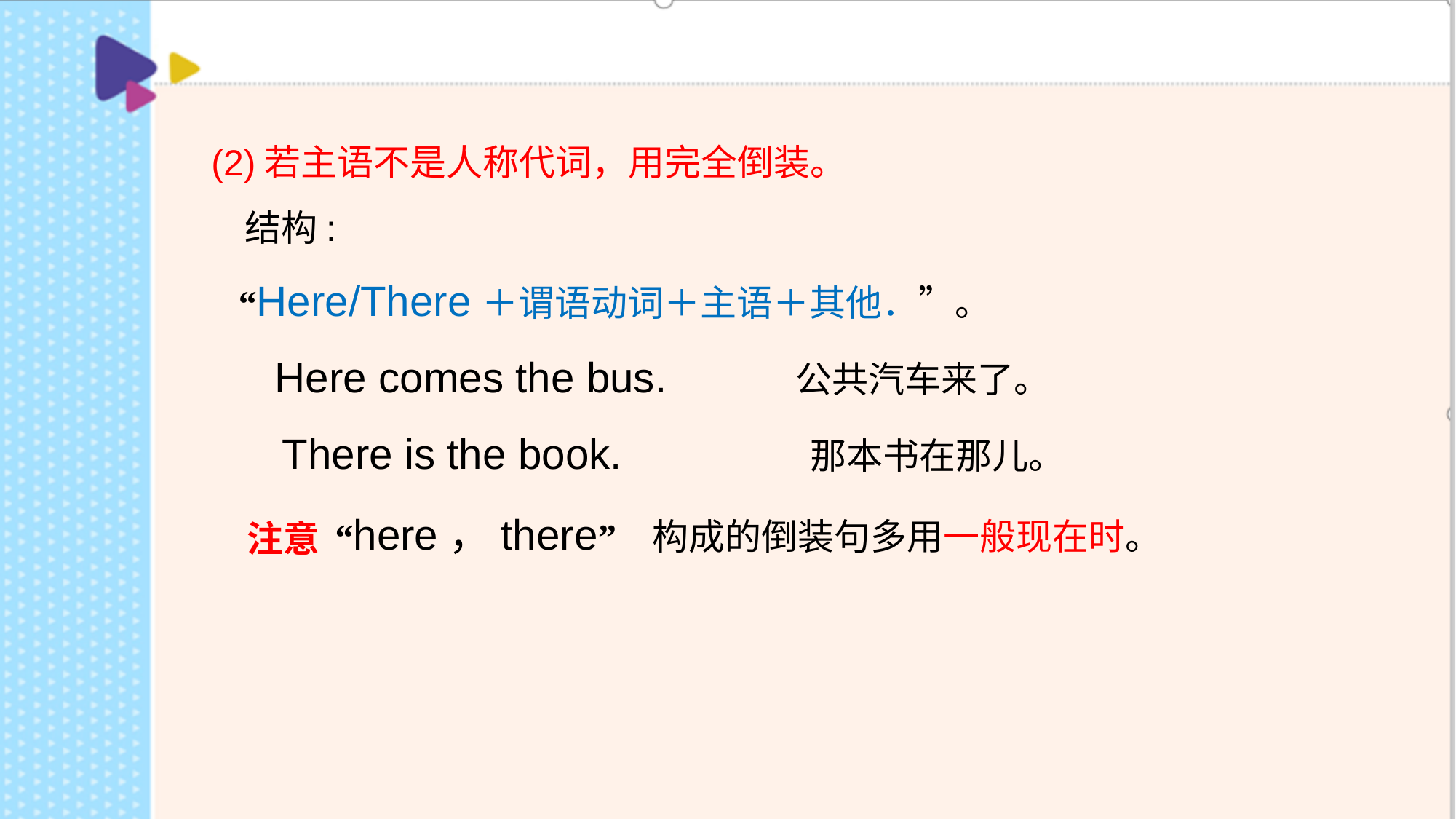

(2)若主语不是人称代词，用完全倒装。
   结构:
   “Here/There＋谓语动词＋主语＋其他．”。
       Here comes the bus.          公共汽车来了。
      There is the book.               那本书在那儿。
“here，there”   构成的倒装句多用一般现在时。
注意